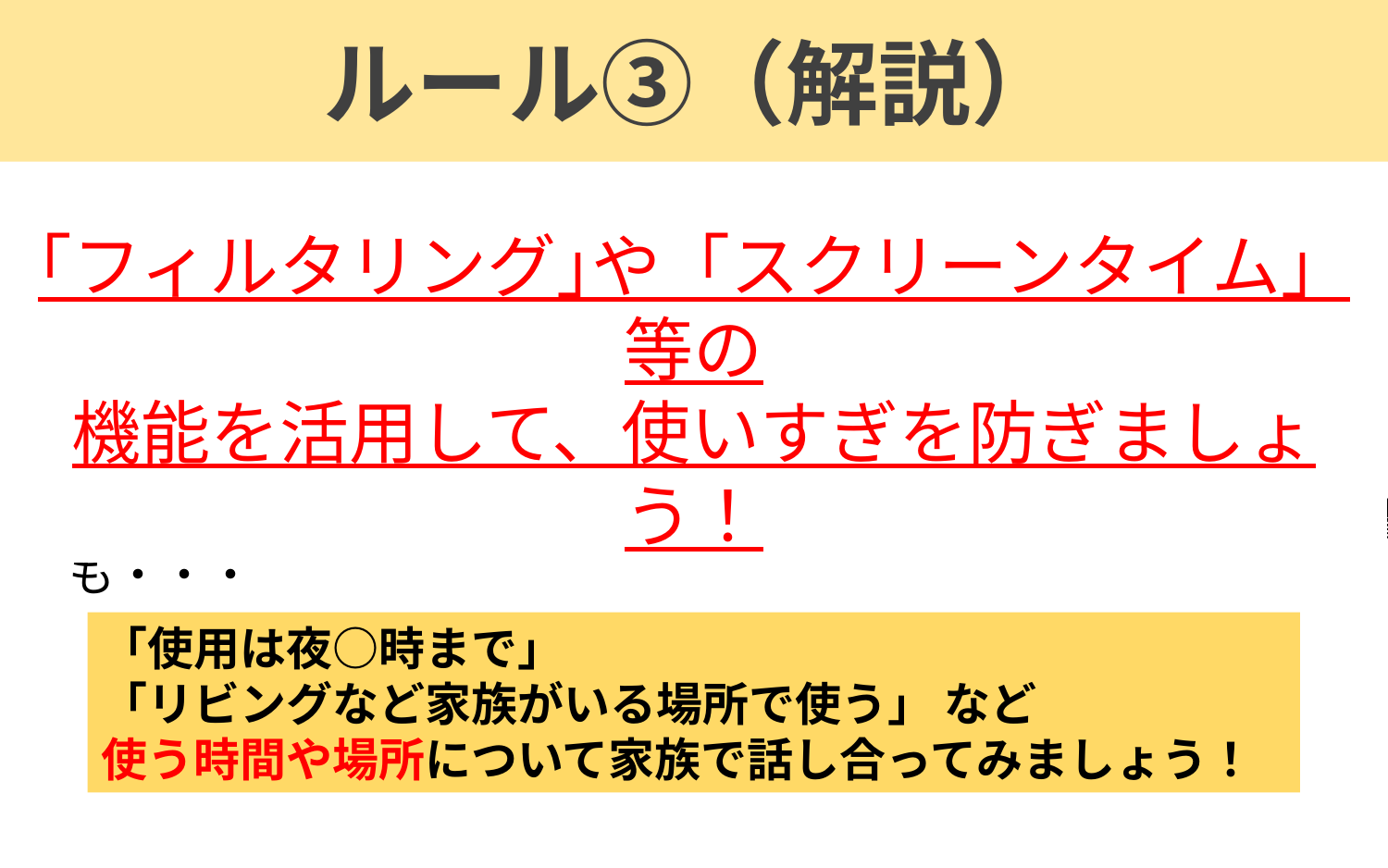

ルール③（解説）
｢フィルタリング｣や「スクリーンタイム」等の
機能を活用して、使いすぎを防ぎましょう！
学習にも活用が広がってきたインターネット
でも、インターネットの使いすぎは、日常生活に悪影響も・・・
「使用は夜○時まで」
「リビングなど家族がいる場所で使う」 など
使う時間や場所について家族で話し合ってみましょう！